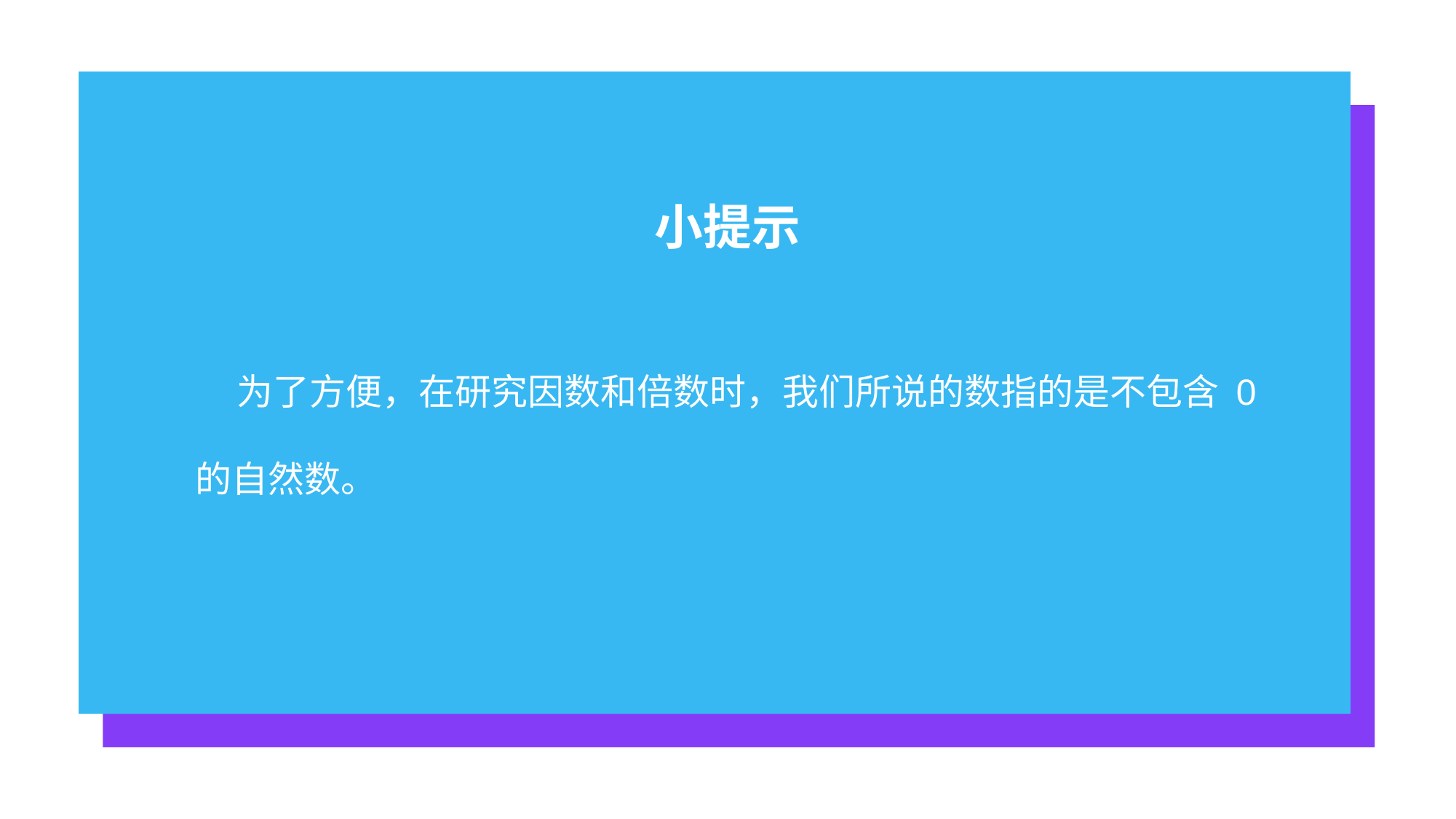

小提示
    为了方便，在研究因数和倍数时，我们所说的数指的是不包含 0 的自然数。